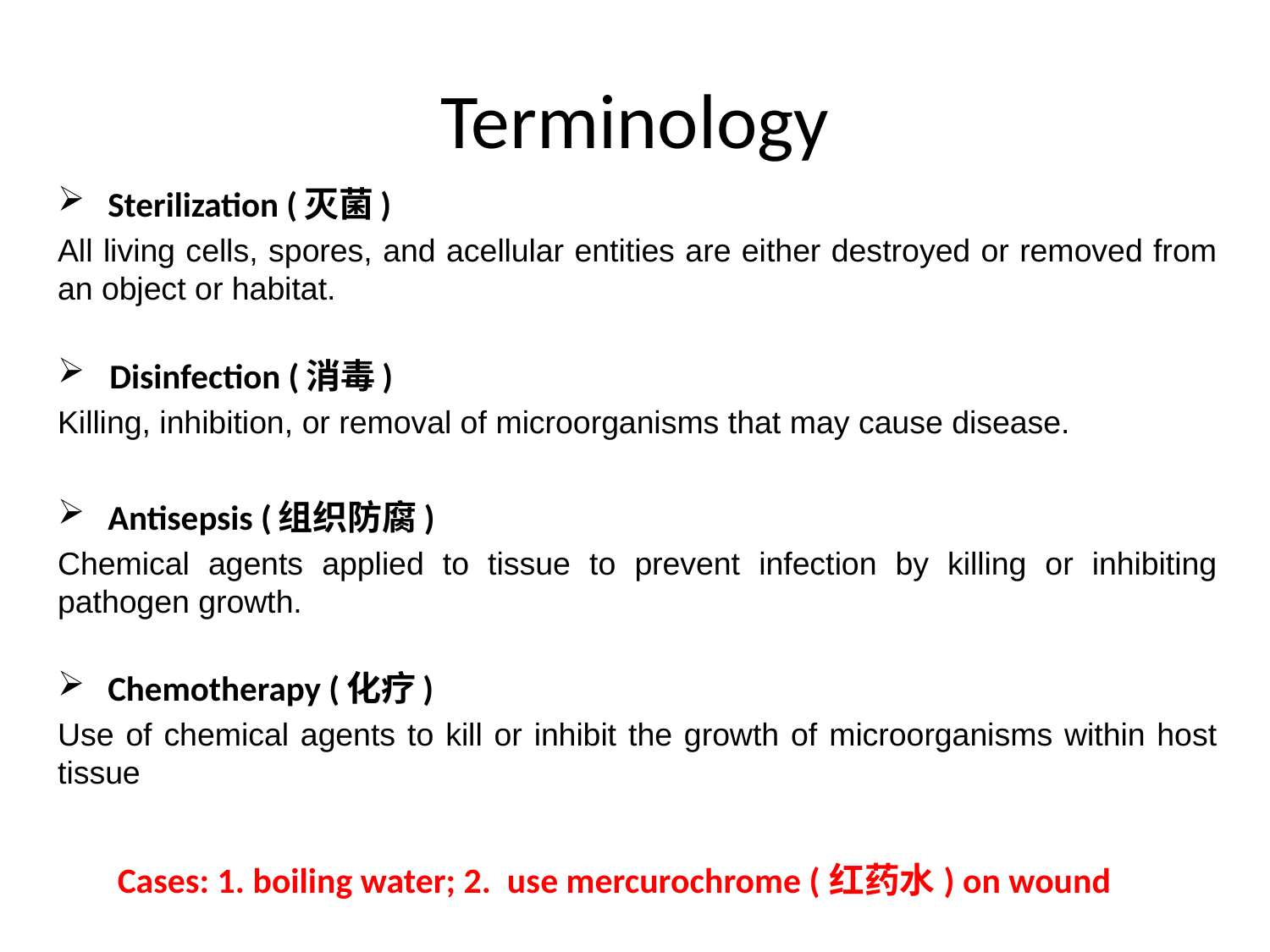

# Terminology
 Sterilization (灭菌)
All living cells, spores, and acellular entities are either destroyed or removed from an object or habitat.

 Disinfection (消毒)
Killing, inhibition, or removal of microorganisms that may cause disease.

 Antisepsis (组织防腐)
Chemical agents applied to tissue to prevent infection by killing or inhibiting pathogen growth.

 Chemotherapy (化疗)
Use of chemical agents to kill or inhibit the growth of microorganisms within host tissue

Cases: 1. boiling water; 2.  use mercurochrome (红药水) on wound